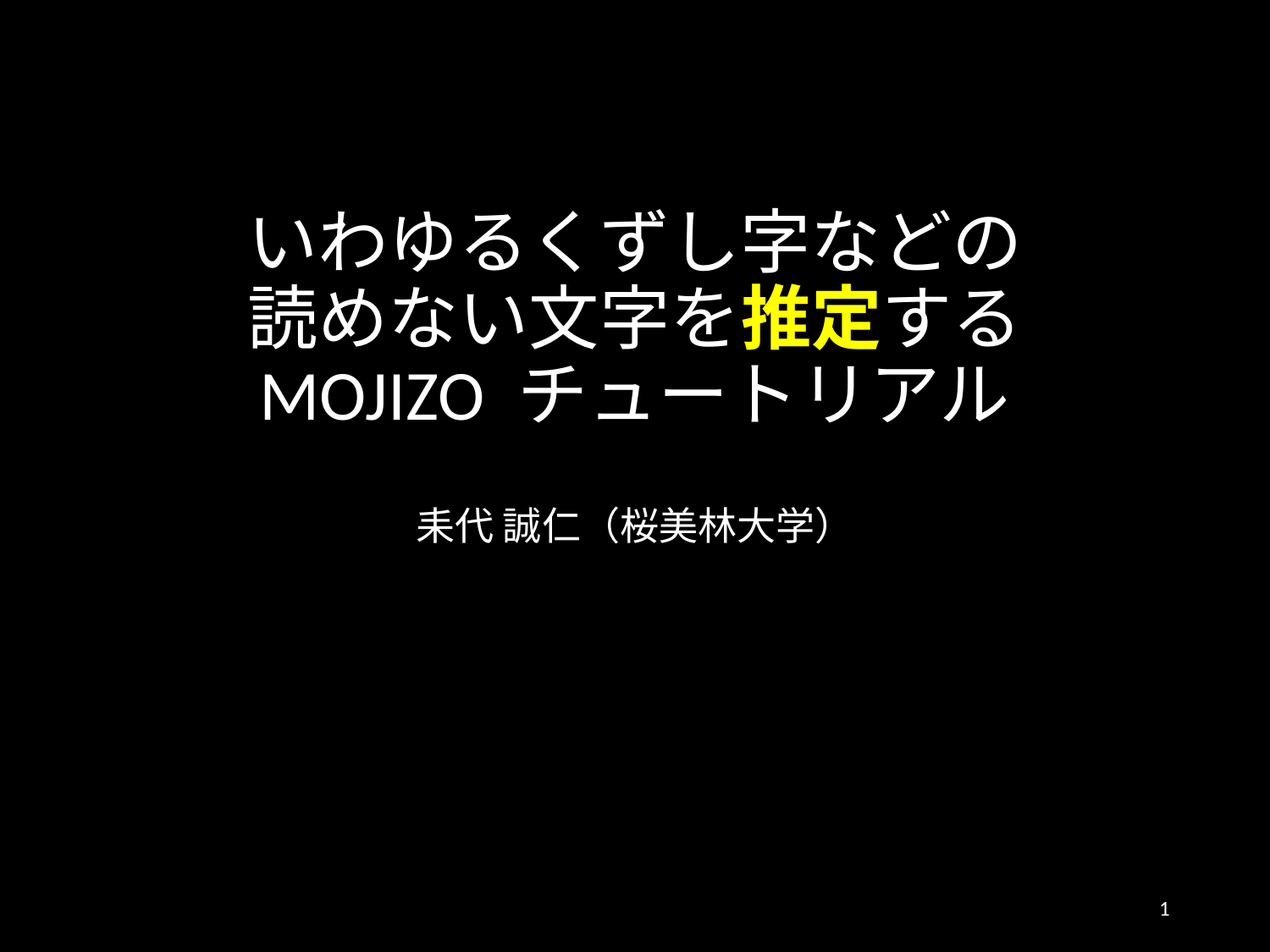

# いわゆるくずし字などの 読めない文字を推定する MOJIZO チュートリアル
耒代 誠仁（桜美林大学）

なんでMOJIZO？というあたりから
話したいと思います
1